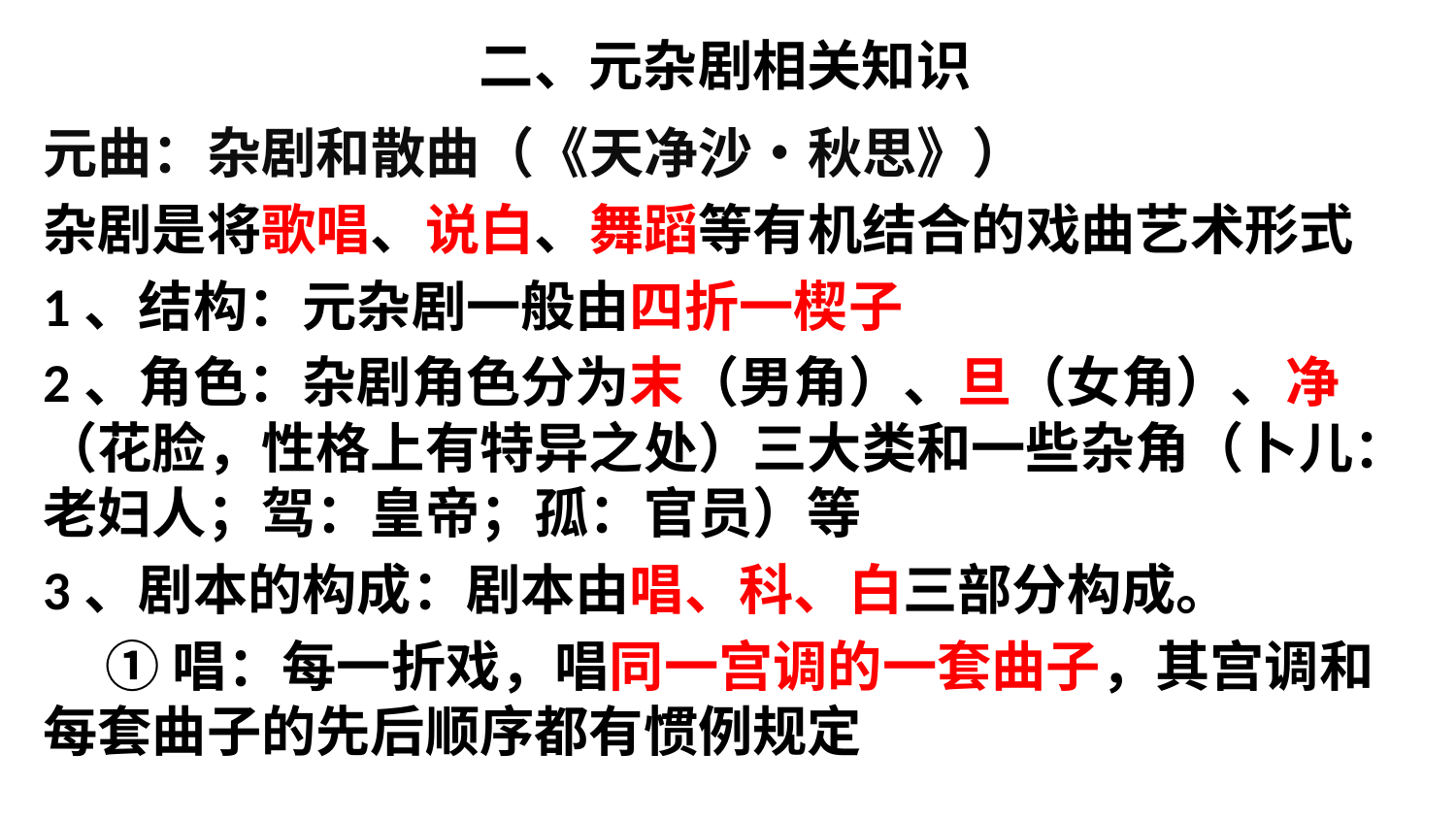

# 二、元杂剧相关知识
元曲：杂剧和散曲（《天净沙•秋思》）
杂剧是将歌唱、说白、舞蹈等有机结合的戏曲艺术形式
1、结构：元杂剧一般由四折一楔子
2、角色：杂剧角色分为末（男角）、旦（女角）、净（花脸，性格上有特异之处）三大类和一些杂角（卜儿：老妇人；驾：皇帝；孤：官员）等
3、剧本的构成：剧本由唱、科、白三部分构成。
     ①唱：每一折戏，唱同一宫调的一套曲子，其宫调和每套曲子的先后顺序都有惯例规定